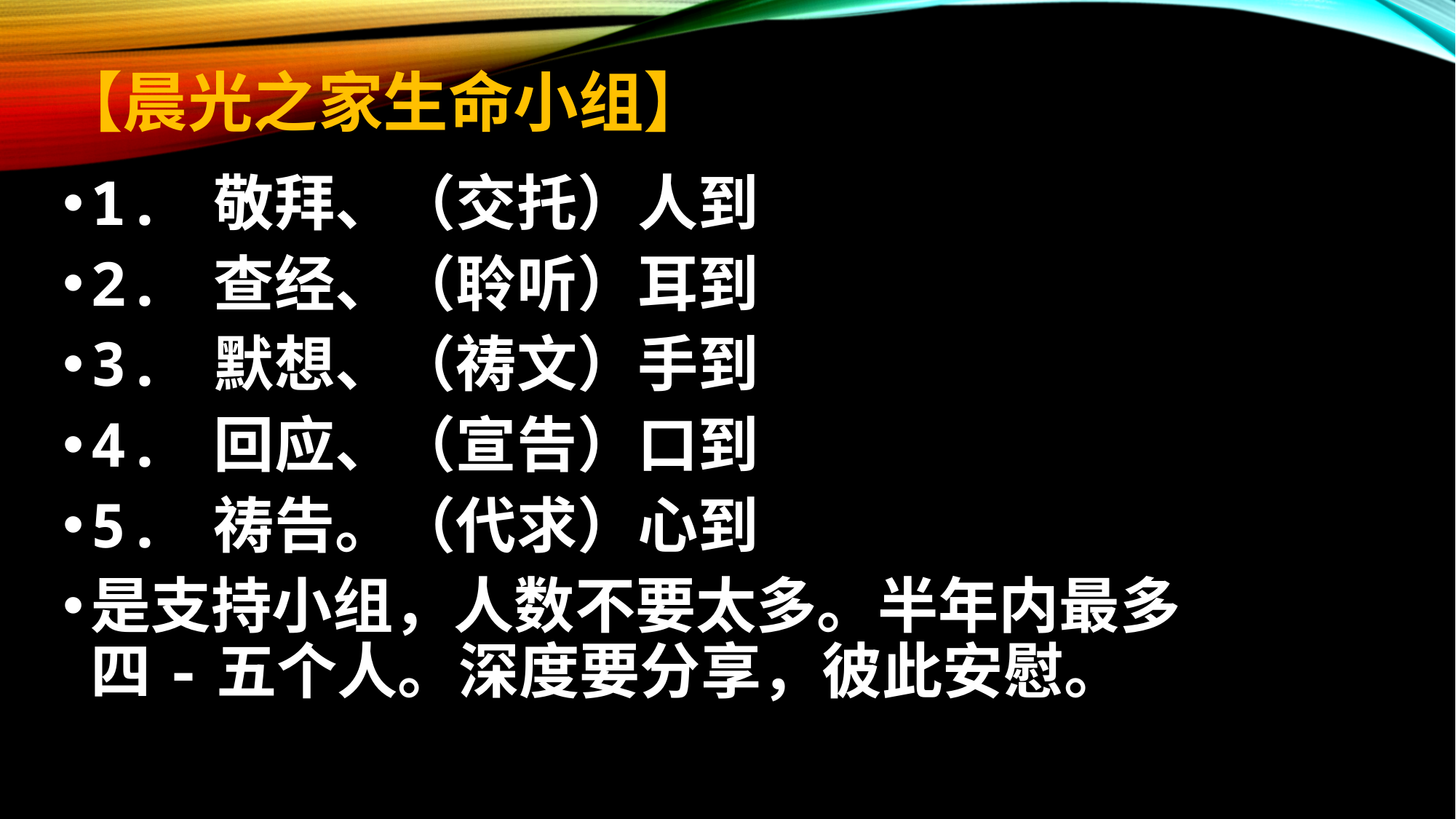

# 【晨光之家生命小组】
1. 敬拜、（交托）人到
2. 查经、（聆听）耳到
3. 默想、（祷文）手到
4. 回应、（宣告）口到
5. 祷告。（代求）心到
是支持小组，人数不要太多。半年内最多四-五个人。深度要分享，彼此安慰。